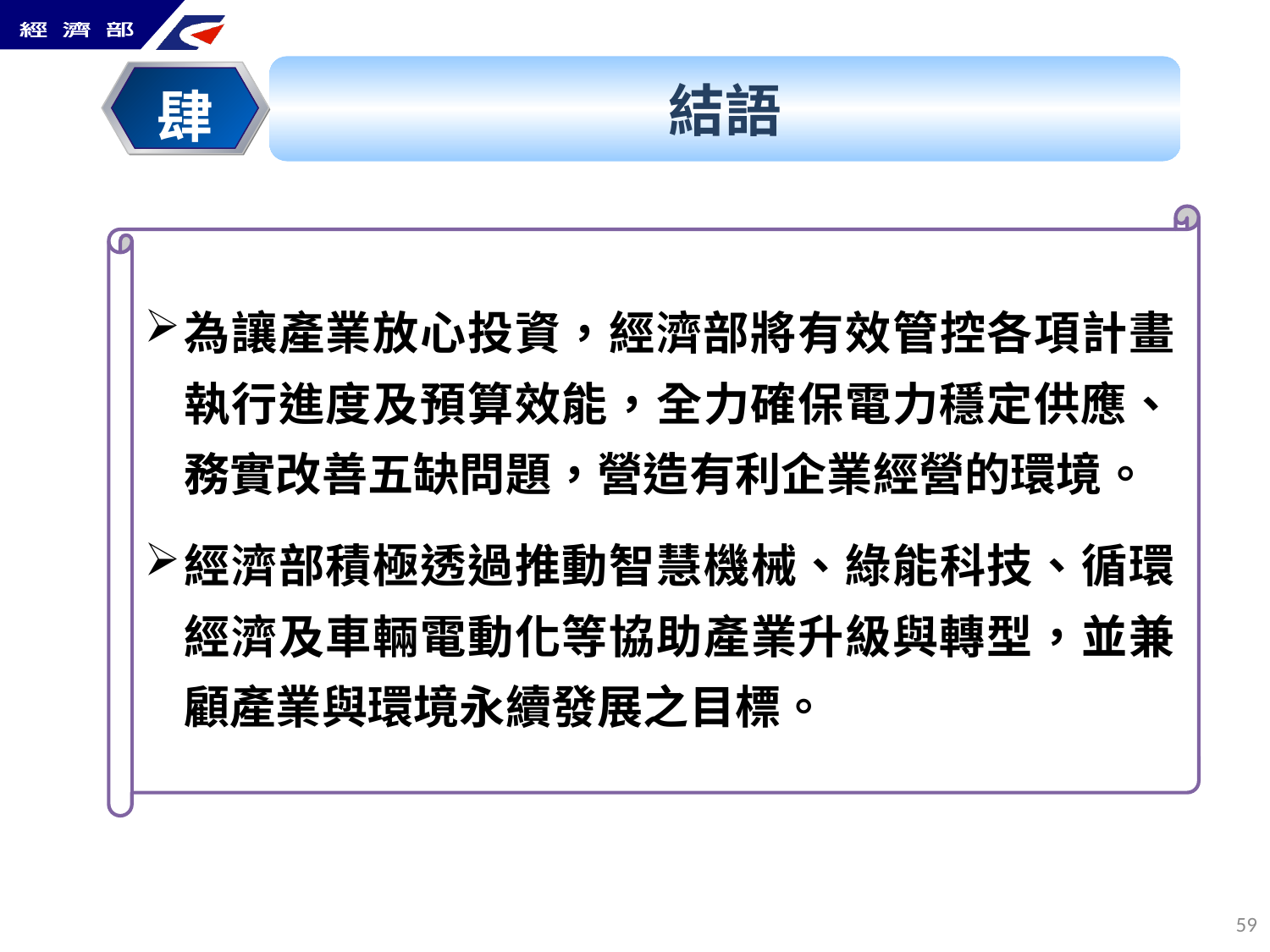

結語

肆
為讓產業放心投資，經濟部將有效管控各項計畫執行進度及預算效能，全力確保電力穩定供應、務實改善五缺問題，營造有利企業經營的環境。
經濟部積極透過推動智慧機械、綠能科技、循環經濟及車輛電動化等協助產業升級與轉型，並兼顧產業與環境永續發展之目標。
59